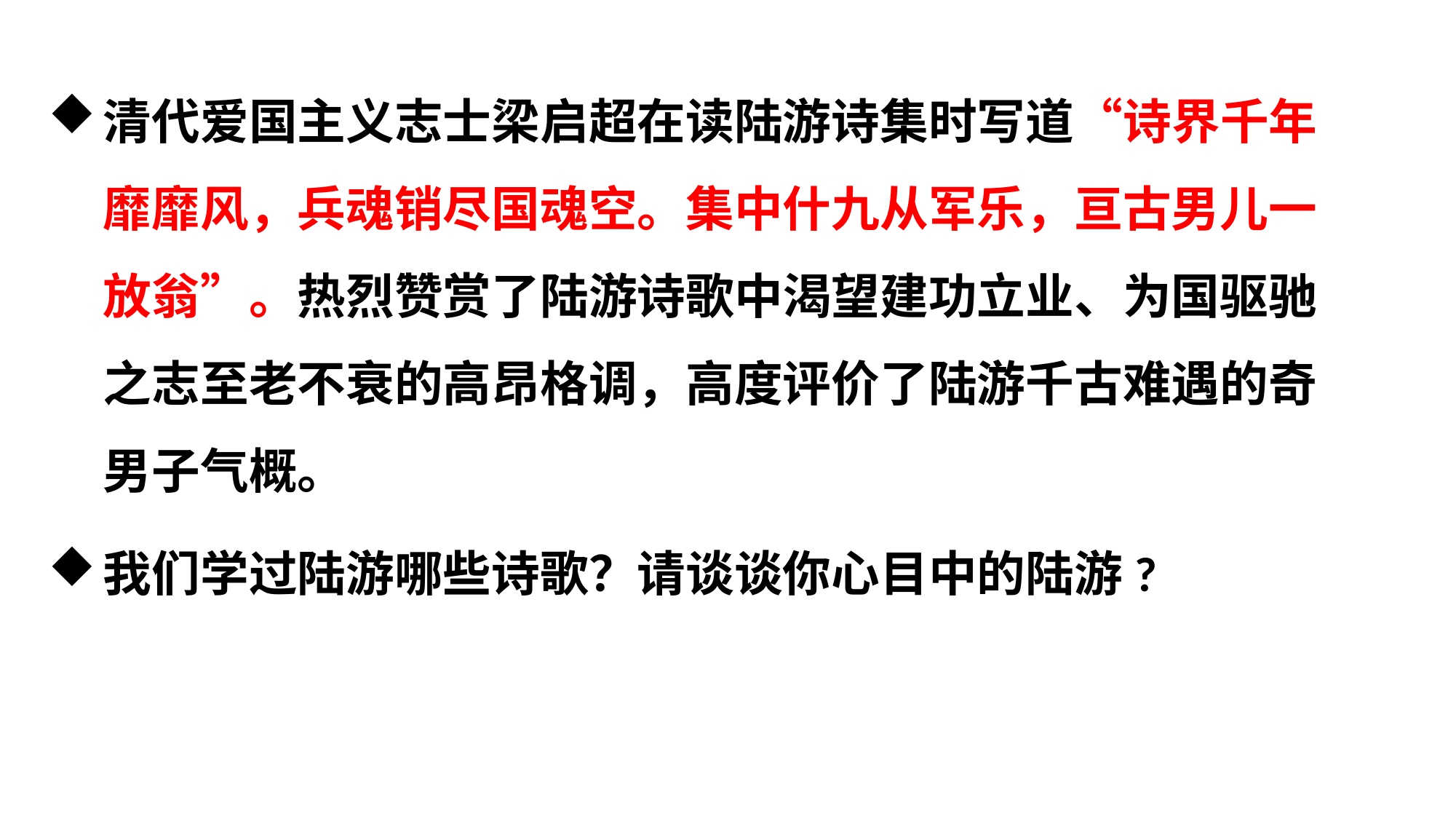

清代爱国主义志士梁启超在读陆游诗集时写道“诗界千年靡靡风，兵魂销尽国魂空。集中什九从军乐，亘古男儿一放翁”。热烈赞赏了陆游诗歌中渴望建功立业、为国驱驰之志至老不衰的高昂格调，高度评价了陆游千古难遇的奇男子气概。
我们学过陆游哪些诗歌？请谈谈你心目中的陆游?